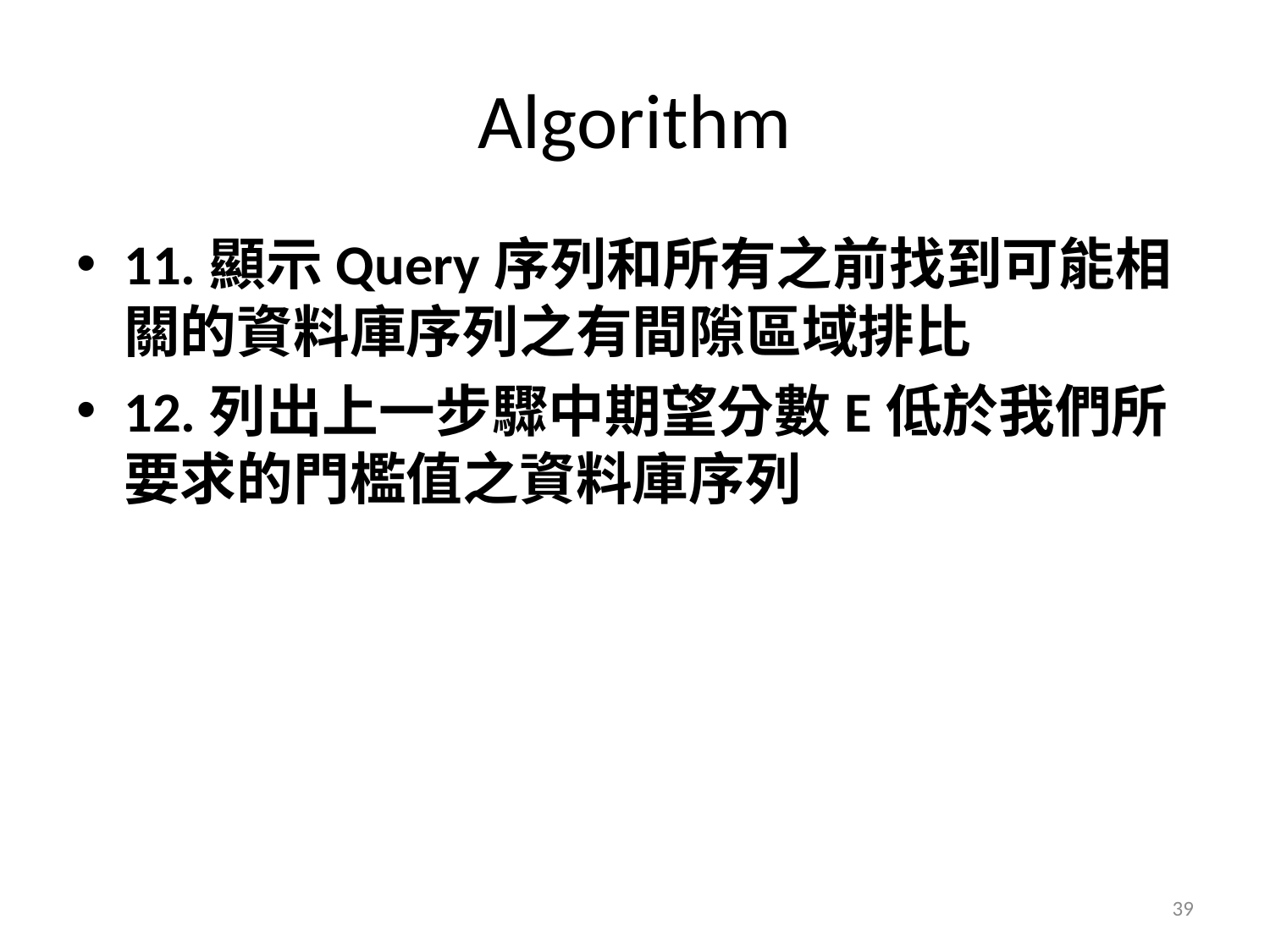

# Algorithm
11.顯示Query序列和所有之前找到可能相關的資料庫序列之有間隙區域排比
12.列出上一步驟中期望分數E低於我們所要求的門檻值之資料庫序列
39